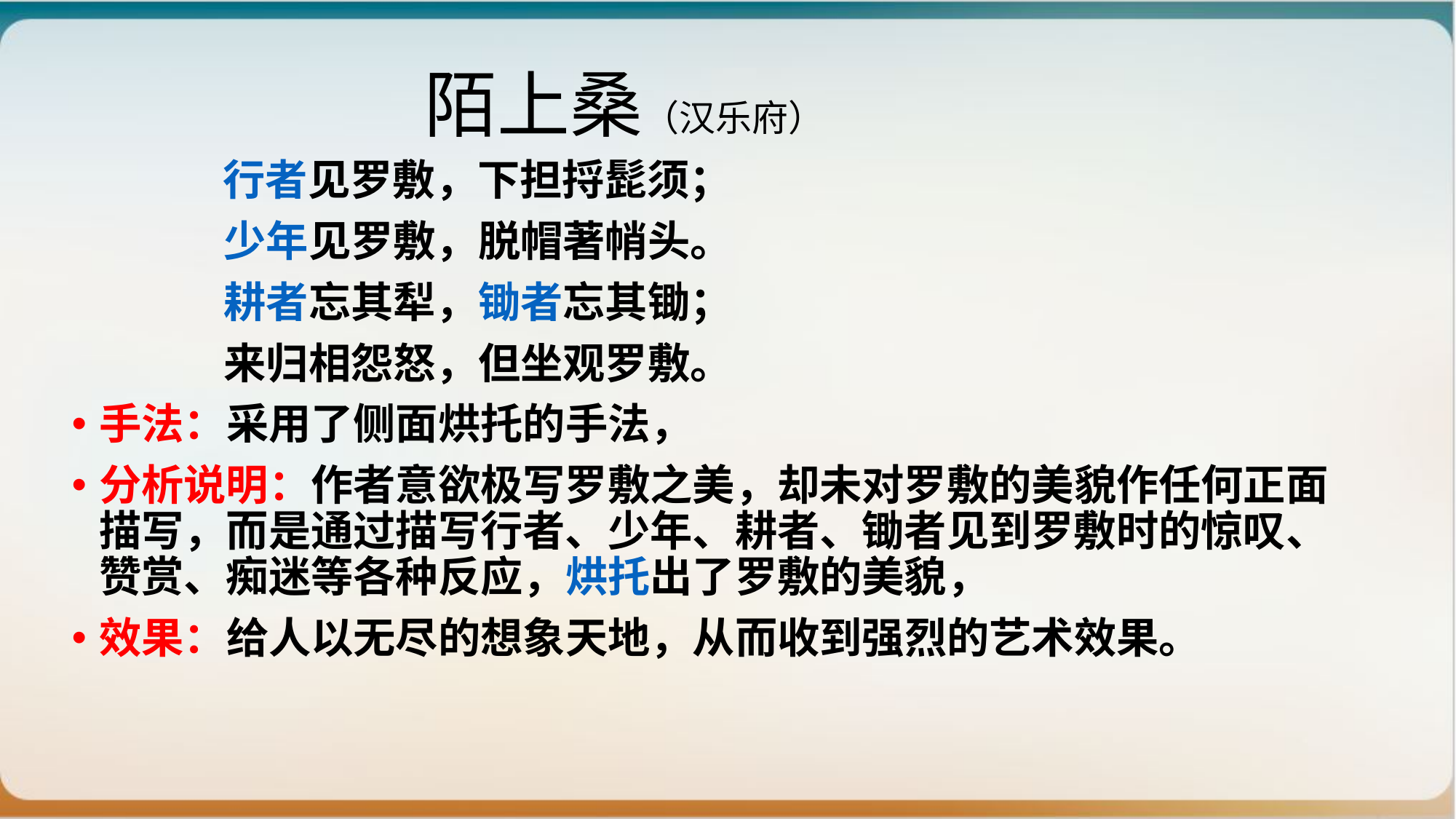

# 陌上桑（汉乐府）
              行者见罗敷，下担捋髭须；
            少年见罗敷，脱帽著帩头。
            耕者忘其犁，锄者忘其锄；
            来归相怨怒，但坐观罗敷。
手法：采用了侧面烘托的手法，
分析说明：作者意欲极写罗敷之美，却未对罗敷的美貌作任何正面描写，而是通过描写行者、少年、耕者、锄者见到罗敷时的惊叹、赞赏、痴迷等各种反应，烘托出了罗敷的美貌，
效果：给人以无尽的想象天地，从而收到强烈的艺术效果。